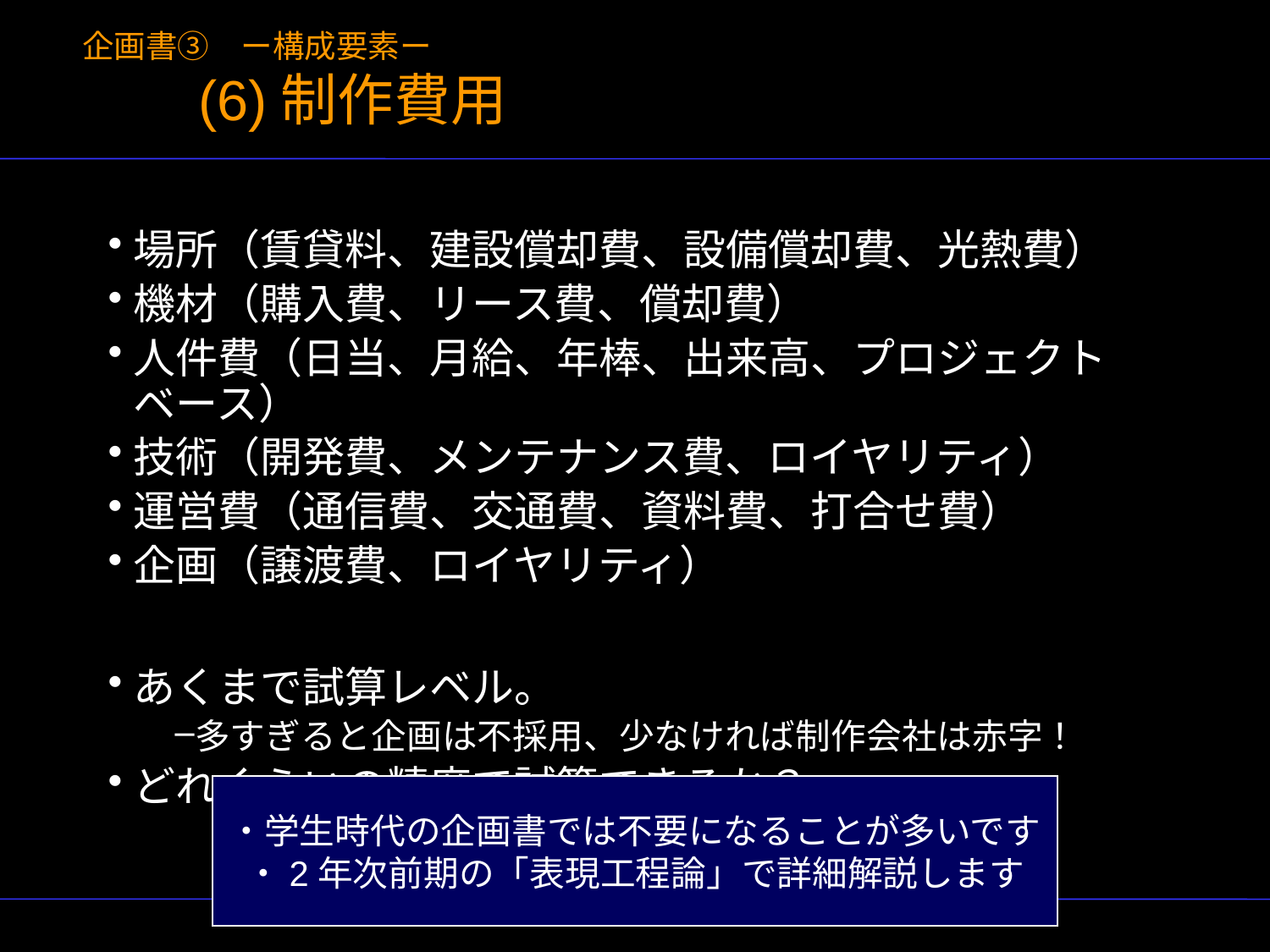

# 企画書③　ー構成要素ー (6)制作費用
場所（賃貸料、建設償却費、設備償却費、光熱費）
機材（購入費、リース費、償却費）
人件費（日当、月給、年棒、出来高、プロジェクトベース）
技術（開発費、メンテナンス費、ロイヤリティ）
運営費（通信費、交通費、資料費、打合せ費）
企画（譲渡費、ロイヤリティ）

あくまで試算レベル。
多すぎると企画は不採用、少なければ制作会社は赤字！
どれぐらいの精度で試算できるか？
・学生時代の企画書では不要になることが多いです
・2年次前期の「表現工程論」で詳細解説します